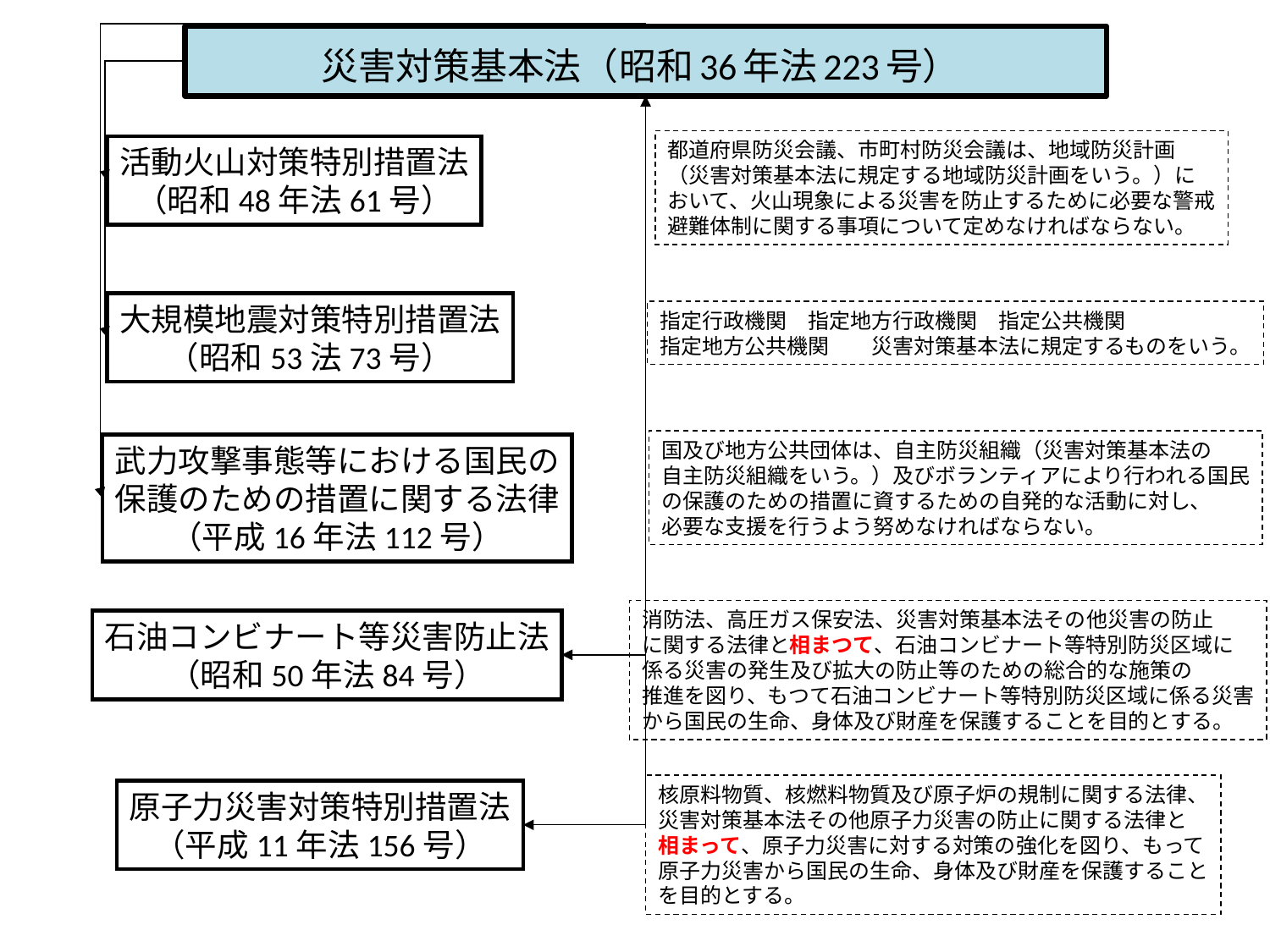

# 災害対策基本法（昭和36年法223号）
都道府県防災会議、市町村防災会議は、地域防災計画
（災害対策基本法に規定する地域防災計画をいう。）に
おいて、火山現象による災害を防止するために必要な警戒
避難体制に関する事項について定めなければならない。
活動火山対策特別措置法
（昭和48年法61号）
大規模地震対策特別措置法
（昭和53法73号）
指定行政機関　指定地方行政機関　指定公共機関
指定地方公共機関　　災害対策基本法に規定するものをいう。
国及び地方公共団体は、自主防災組織（災害対策基本法の
自主防災組織をいう。）及びボランティアにより行われる国民
の保護のための措置に資するための自発的な活動に対し、
必要な支援を行うよう努めなければならない。
武力攻撃事態等における国民の
保護のための措置に関する法律
（平成16年法112号）
消防法、高圧ガス保安法、災害対策基本法その他災害の防止
に関する法律と相まつて、石油コンビナート等特別防災区域に
係る災害の発生及び拡大の防止等のための総合的な施策の
推進を図り、もつて石油コンビナート等特別防災区域に係る災害
から国民の生命、身体及び財産を保護することを目的とする。
石油コンビナート等災害防止法
（昭和50年法84号）
核原料物質、核燃料物質及び原子炉の規制に関する法律、
災害対策基本法その他原子力災害の防止に関する法律と
相まって、原子力災害に対する対策の強化を図り、もって
原子力災害から国民の生命、身体及び財産を保護すること
を目的とする。
原子力災害対策特別措置法
（平成11年法156号）